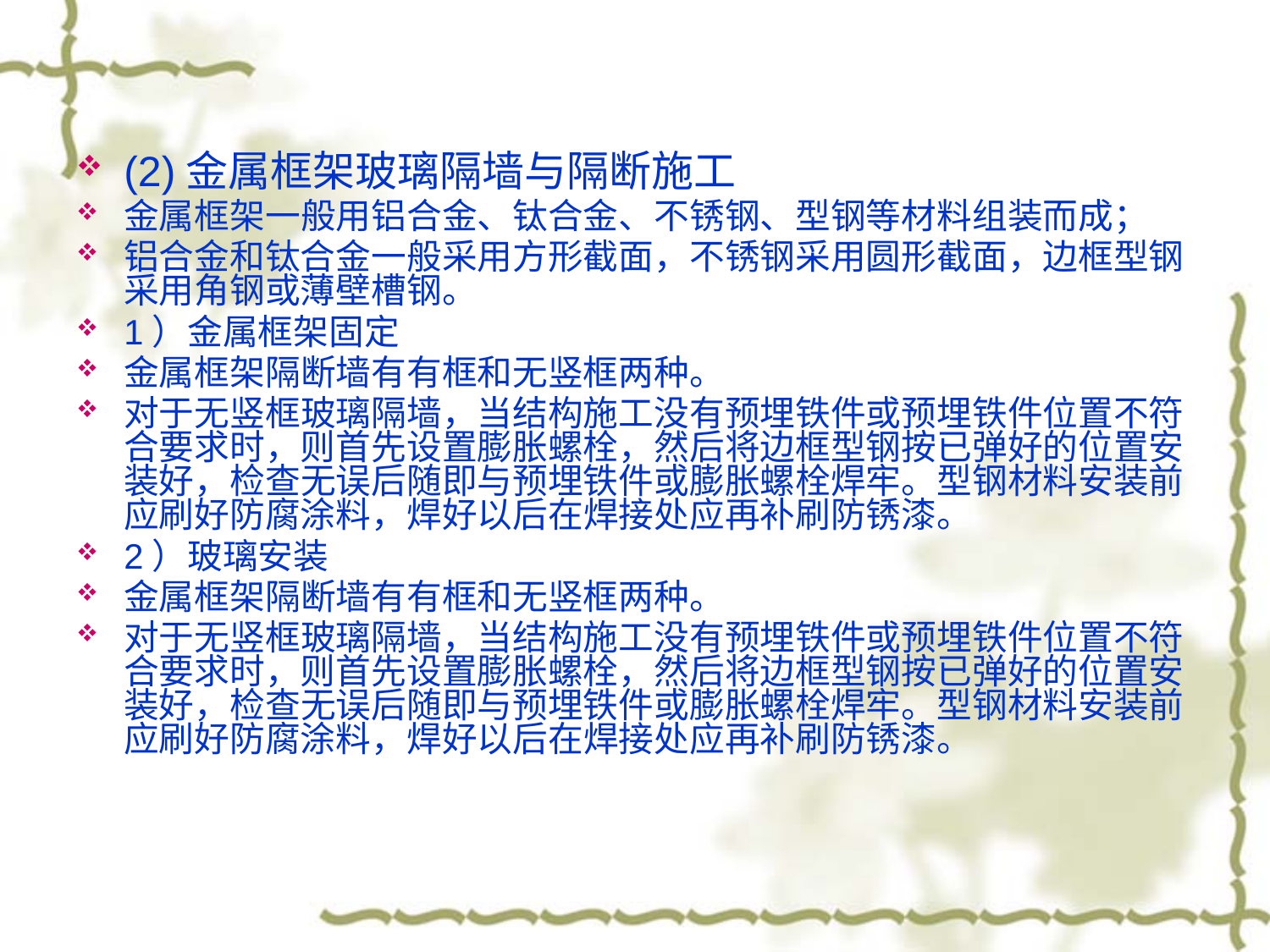

(2)金属框架玻璃隔墙与隔断施工
金属框架一般用铝合金、钛合金、不锈钢、型钢等材料组装而成；
铝合金和钛合金一般采用方形截面，不锈钢采用圆形截面，边框型钢采用角钢或薄壁槽钢。
1）金属框架固定
金属框架隔断墙有有框和无竖框两种。
对于无竖框玻璃隔墙，当结构施工没有预埋铁件或预埋铁件位置不符合要求时，则首先设置膨胀螺栓，然后将边框型钢按已弹好的位置安装好，检查无误后随即与预埋铁件或膨胀螺栓焊牢。型钢材料安装前应刷好防腐涂料，焊好以后在焊接处应再补刷防锈漆。
2）玻璃安装
金属框架隔断墙有有框和无竖框两种。
对于无竖框玻璃隔墙，当结构施工没有预埋铁件或预埋铁件位置不符合要求时，则首先设置膨胀螺栓，然后将边框型钢按已弹好的位置安装好，检查无误后随即与预埋铁件或膨胀螺栓焊牢。型钢材料安装前应刷好防腐涂料，焊好以后在焊接处应再补刷防锈漆。